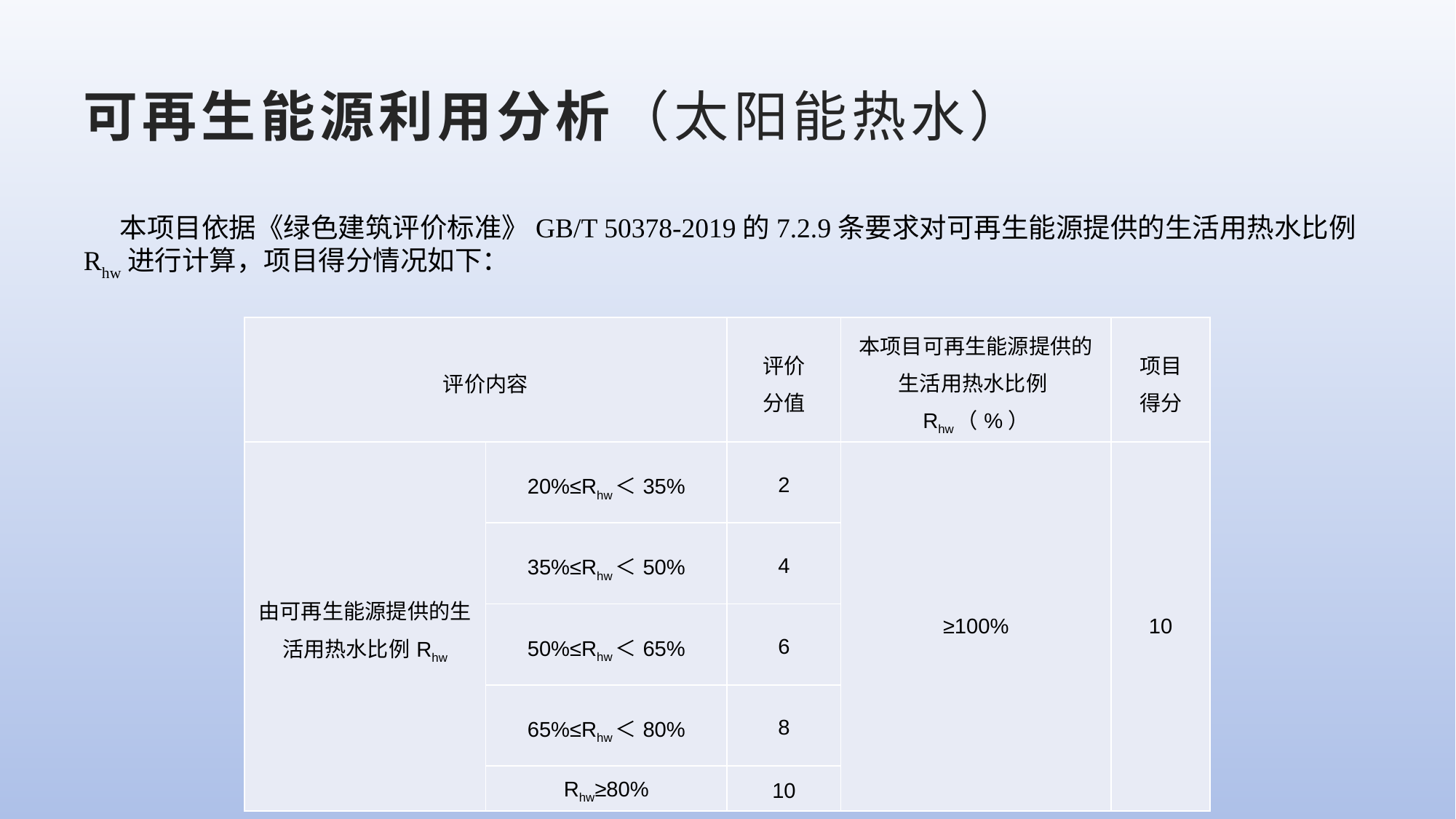

# 可再生能源利用分析（太阳能热水）
本项目依据《绿色建筑评价标准》GB/T 50378-2019的7.2.9条要求对可再生能源提供的生活用热水比例Rhw进行计算，项目得分情况如下：

| 评价内容 |  | 评价 分值 | 本项目可再生能源提供的生活用热水比例Rhw（%） | 项目 得分 |
| --- | --- | --- | --- | --- |
| 由可再生能源提供的生活用热水比例Rhw | 20%≤Rhw＜35% | 2 | ≥100% | 10 |
|  | 35%≤Rhw＜50% | 4 |  |  |
|  | 50%≤Rhw＜65% | 6 |  |  |
|  | 65%≤Rhw＜80% | 8 |  |  |
|  | Rhw≥80% | 10 |  |  |